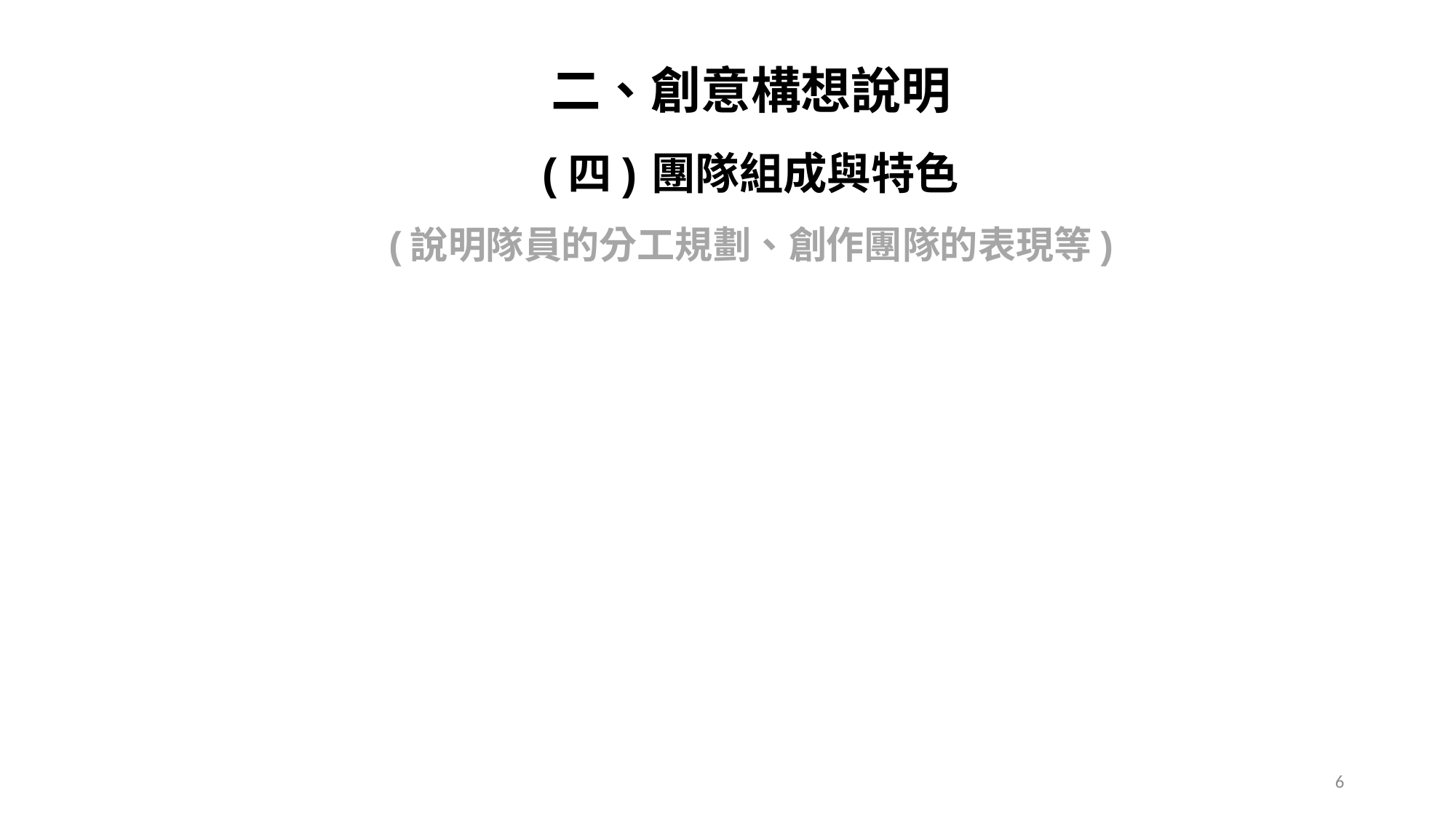

二、創意構想說明
(四)	團隊組成與特色
(說明隊員的分工規劃、創作團隊的表現等)
6